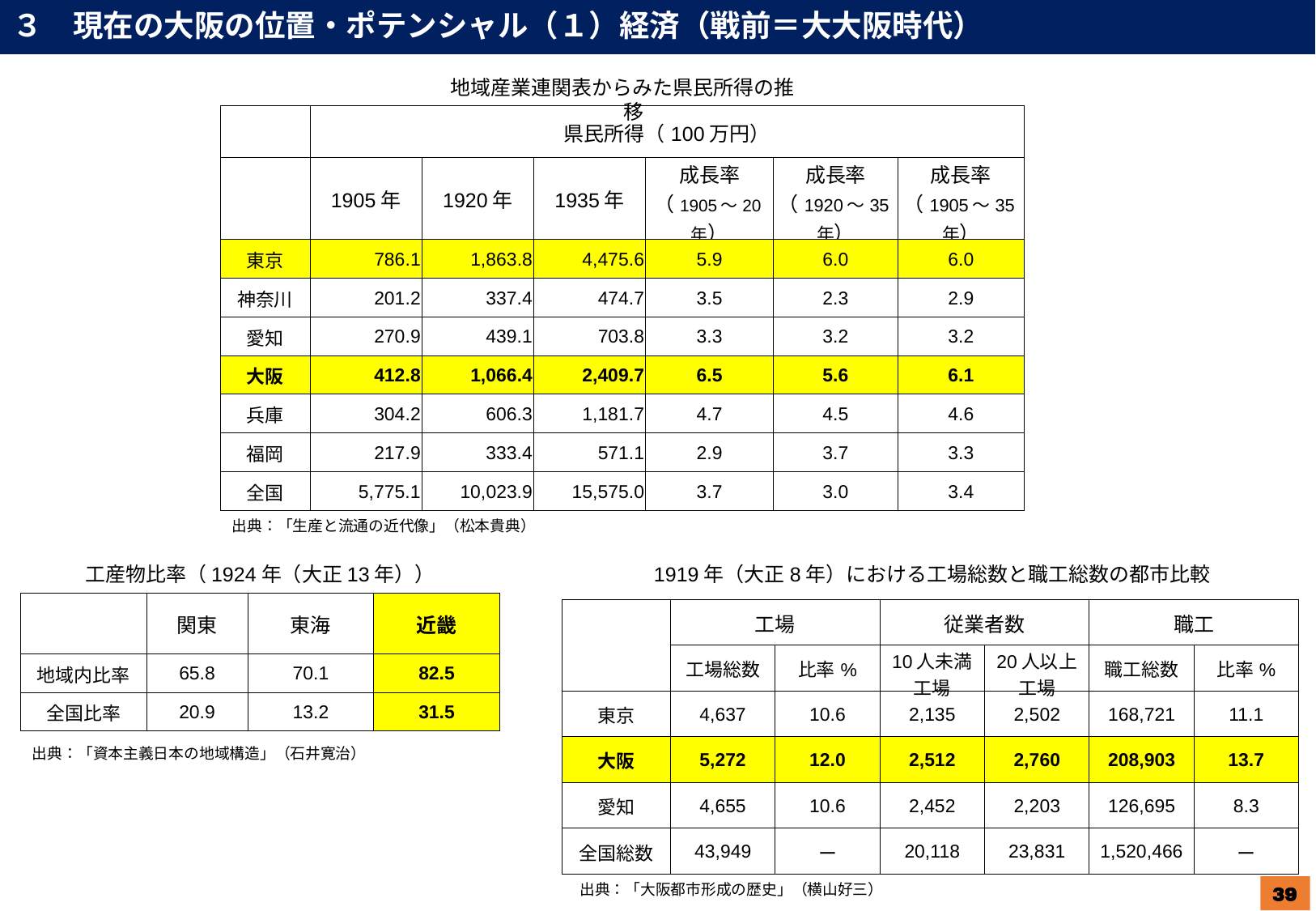

３　現在の大阪の位置・ポテンシャル（１）経済（戦前＝大大阪時代）
地域産業連関表からみた県民所得の推移
|  | 県民所得（100万円） |  |  |  |  |  |
| --- | --- | --- | --- | --- | --- | --- |
|  | 1905年 | 1920年 | 1935年 | 成長率 （1905〜20年） | 成長率 （1920〜35年） | 成長率 （1905〜35年） |
| 東京 | 786.1 | 1,863.8 | 4,475.6 | 5.9 | 6.0 | 6.0 |
| 神奈川 | 201.2 | 337.4 | 474.7 | 3.5 | 2.3 | 2.9 |
| 愛知 | 270.9 | 439.1 | 703.8 | 3.3 | 3.2 | 3.2 |
| 大阪 | 412.8 | 1,066.4 | 2,409.7 | 6.5 | 5.6 | 6.1 |
| 兵庫 | 304.2 | 606.3 | 1,181.7 | 4.7 | 4.5 | 4.6 |
| 福岡 | 217.9 | 333.4 | 571.1 | 2.9 | 3.7 | 3.3 |
| 全国 | 5,775.1 | 10,023.9 | 15,575.0 | 3.7 | 3.0 | 3.4 |
出典：「生産と流通の近代像」（松本貴典）
工産物比率（1924年（大正13年））
1919年（大正8年）における工場総数と職工総数の都市比較
|  | 関東 | 東海 | 近畿 |
| --- | --- | --- | --- |
| 地域内比率 | 65.8 | 70.1 | 82.5 |
| 全国比率 | 20.9 | 13.2 | 31.5 |
|  | 工場 |  | 従業者数 |  | 職工 |  |
| --- | --- | --- | --- | --- | --- | --- |
|  | 工場総数 | 比率% | 10人未満 工場 | 20人以上 工場 | 職工総数 | 比率% |
| 東京 | 4,637 | 10.6 | 2,135 | 2,502 | 168,721 | 11.1 |
| 大阪 | 5,272 | 12.0 | 2,512 | 2,760 | 208,903 | 13.7 |
| 愛知 | 4,655 | 10.6 | 2,452 | 2,203 | 126,695 | 8.3 |
| 全国総数 | 43,949 | ー | 20,118 | 23,831 | 1,520,466 | ー |
出典：「資本主義日本の地域構造」（石井寛治）
出典：「大阪都市形成の歴史」（横山好三）
39